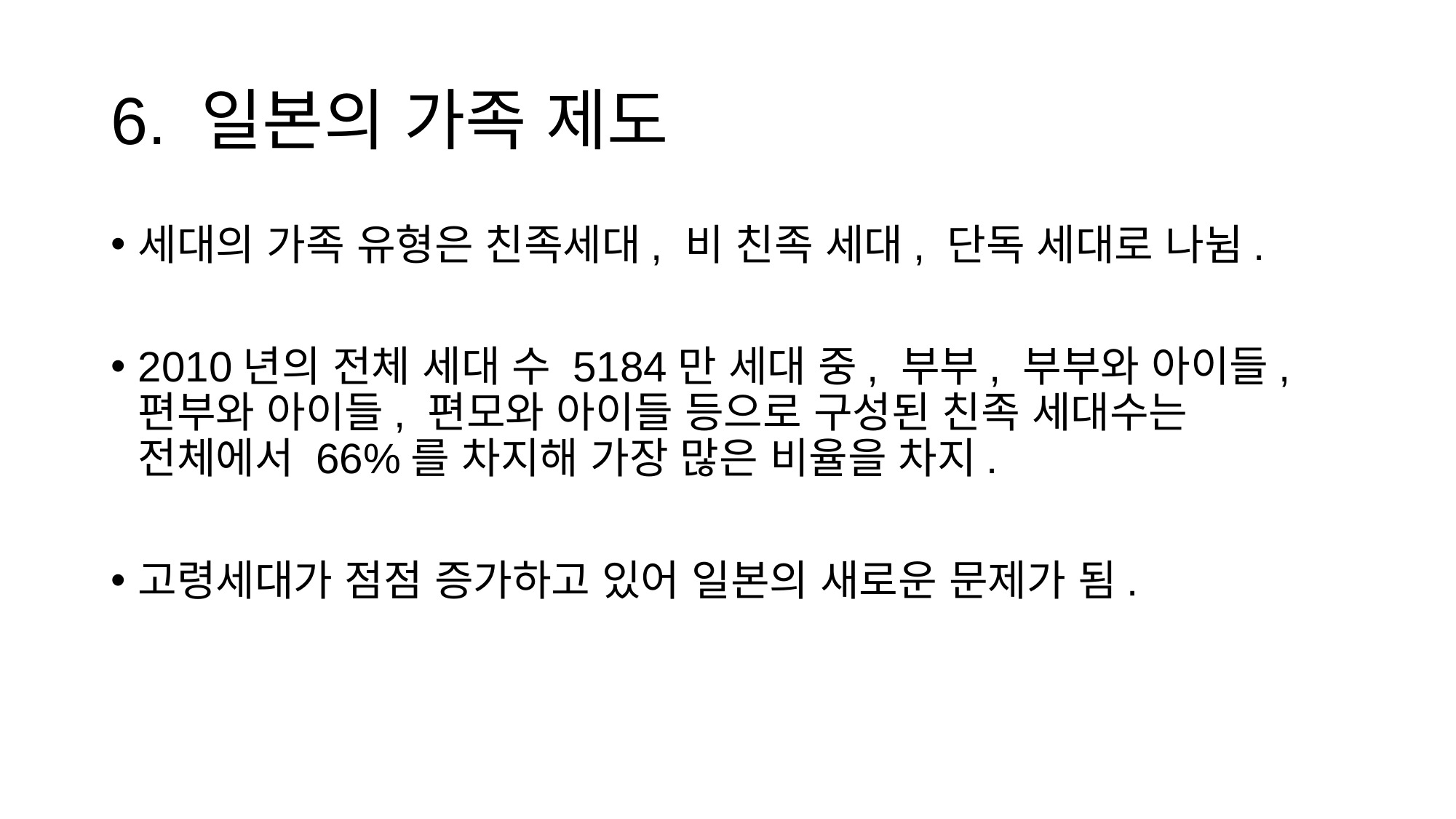

# 6. 일본의 가족 제도
세대의 가족 유형은 친족세대, 비 친족 세대, 단독 세대로 나뉨.

2010년의 전체 세대 수 5184만 세대 중, 부부, 부부와 아이들, 편부와 아이들, 편모와 아이들 등으로 구성된 친족 세대수는 전체에서 66%를 차지해 가장 많은 비율을 차지.

고령세대가 점점 증가하고 있어 일본의 새로운 문제가 됨.